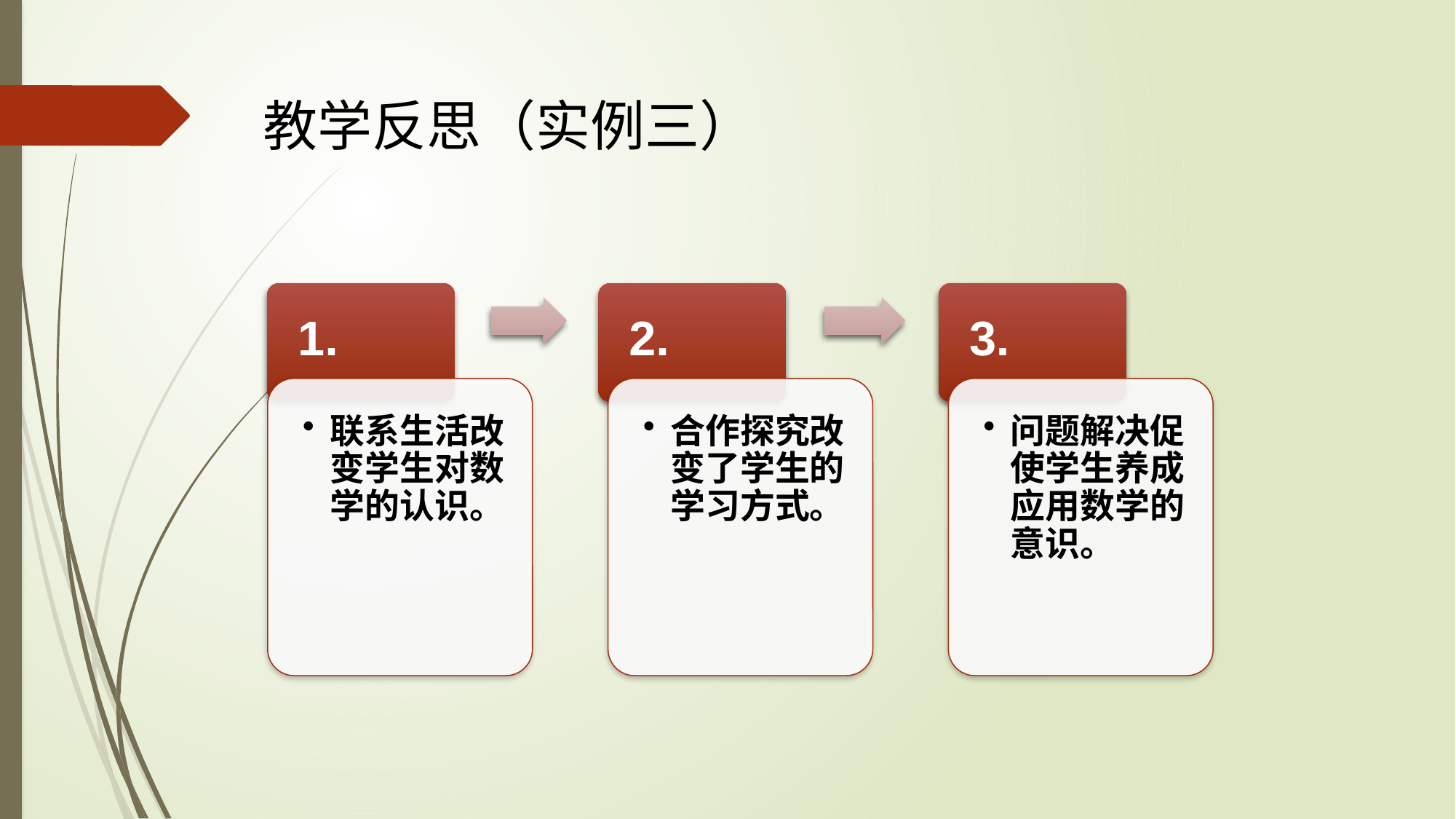

教学反思（实例三）
1.
联系生活改变学生对数学的认识。

2.
合作探究改变了学生的学习方式。

3.
问题解决促使学生养成应用数学的意识。